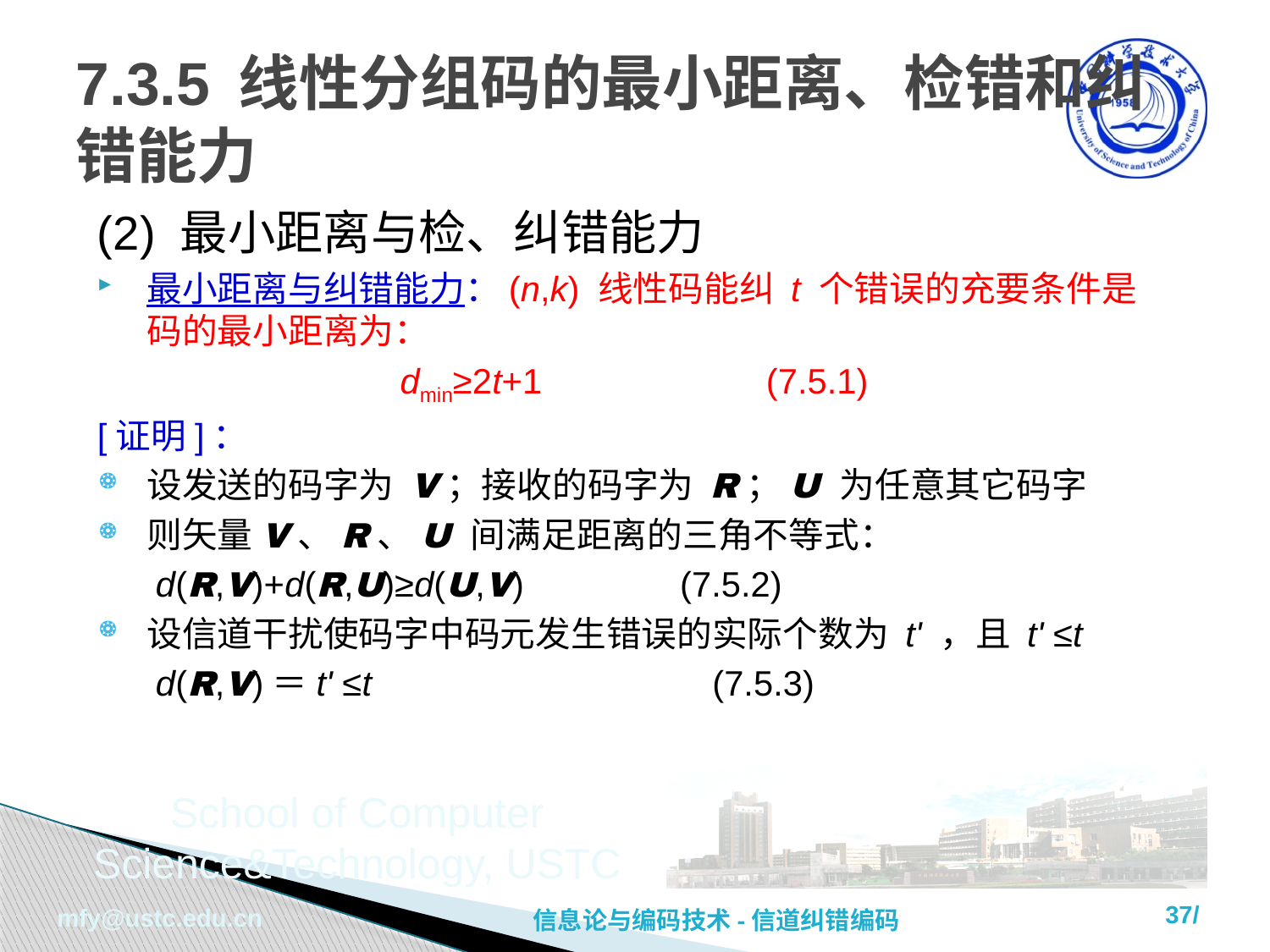

# 7.3.5 线性分组码的最小距离、检错和纠错能力
(2) 最小距离与检、纠错能力
最小距离与纠错能力：(n,k) 线性码能纠 t 个错误的充要条件是码的最小距离为：
dmin≥2t+1                       (7.5.1)
[证明]：
设发送的码字为 V；接收的码字为 R；U 为任意其它码字
则矢量V、R、U 间满足距离的三角不等式：
      d(R,V)+d(R,U)≥d(U,V)                (7.5.2)
设信道干扰使码字中码元发生错误的实际个数为 t' ，且 t' ≤t
      d(R,V)＝t' ≤t                                   (7.5.3)